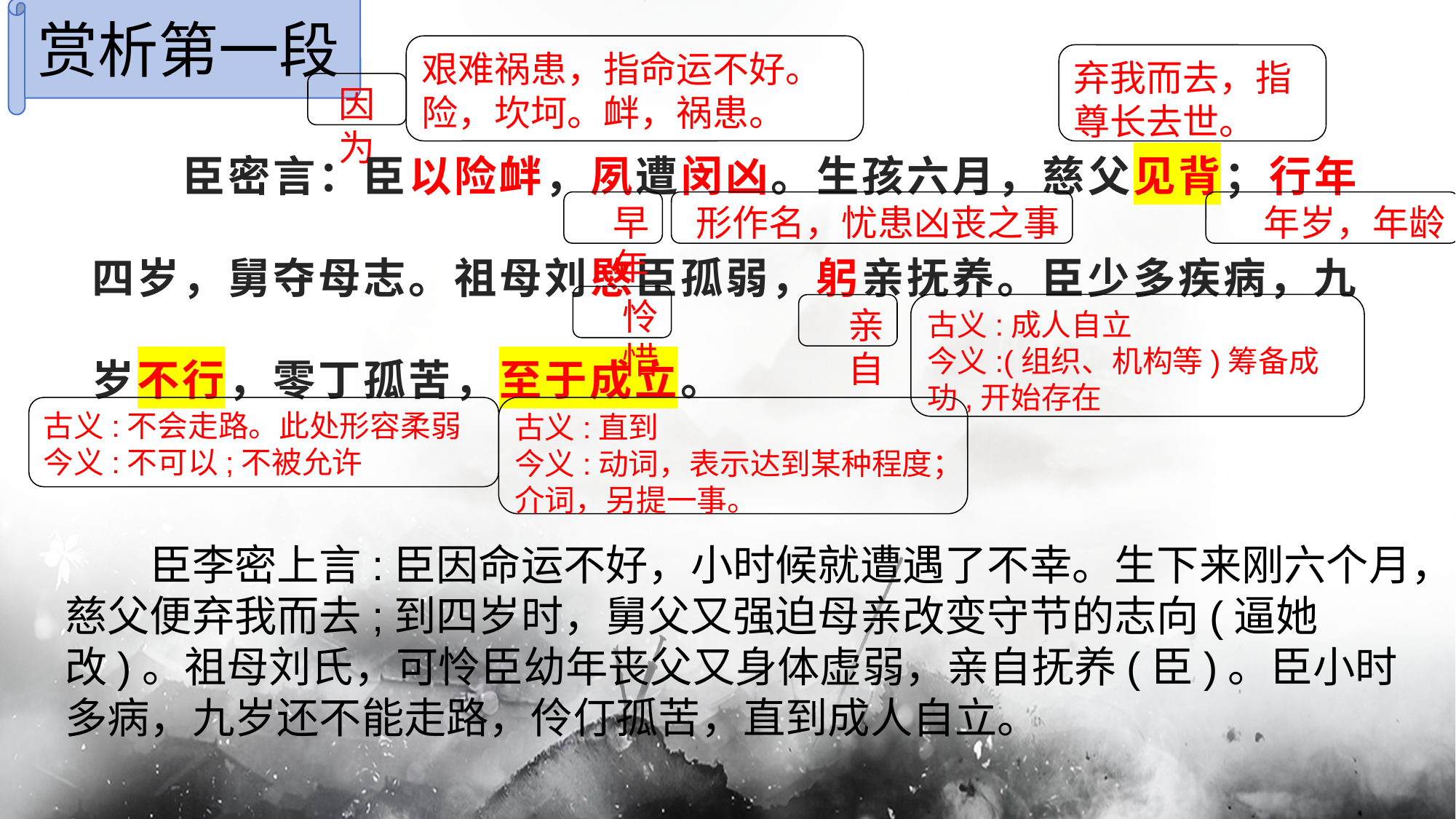

赏析第一段
艰难祸患，指命运不好。险，坎坷。衅，祸患。
弃我而去，指尊长去世。
因为
臣密言：臣以险衅，夙遭闵凶。生孩六月，慈父见背；行年四岁，舅夺母志。祖母刘愍臣孤弱，躬亲抚养。臣少多疾病，九岁不行，零丁孤苦，至于成立。
早年
形作名，忧患凶丧之事
年岁，年龄
怜惜
古义:成人自立
今义:(组织、机构等)筹备成功,开始存在
亲自
古义:直到
今义:动词，表示达到某种程度；介词，另提一事。
古义:不会走路。此处形容柔弱
今义:不可以;不被允许
臣李密上言:臣因命运不好，小时候就遭遇了不幸。生下来刚六个月，慈父便弃我而去;到四岁时，舅父又强迫母亲改变守节的志向(逼她改)。祖母刘氏，可怜臣幼年丧父又身体虚弱，亲自抚养(臣)。臣小时多病，九岁还不能走路，伶仃孤苦，直到成人自立。